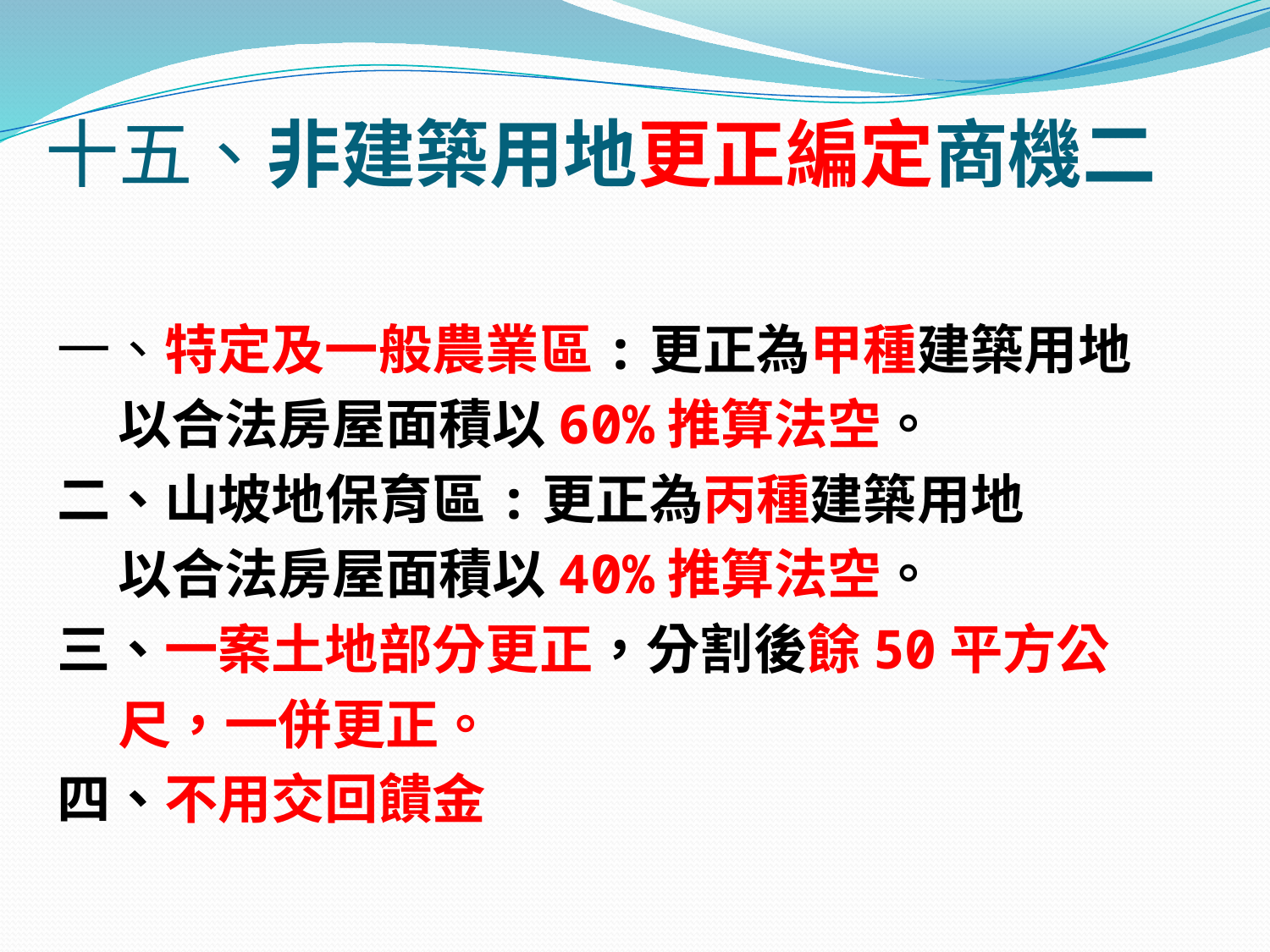

# 十五、非建築用地更正編定商機二

一、特定及一般農業區:更正為甲種建築用地
    以合法房屋面積以60%推算法空。
二、山坡地保育區:更正為丙種建築用地
    以合法房屋面積以40%推算法空。
三、一案土地部分更正，分割後餘50平方公
    尺，一併更正。
四、不用交回饋金